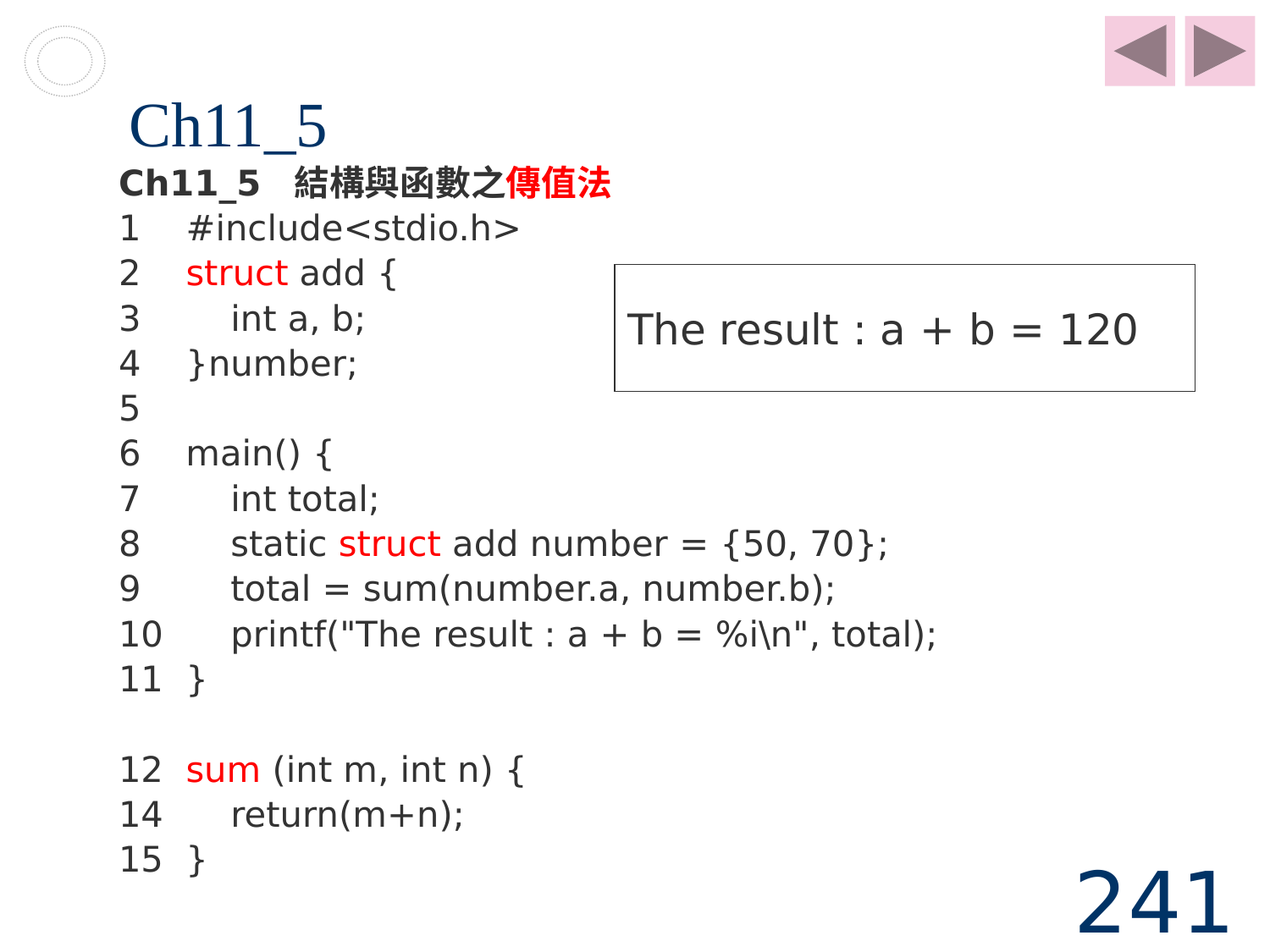

# Ch11_5
Ch11_5  結構與函數之傳值法
1    #include<stdio.h>
2    struct add {
3        int a, b;
4    }number;
5
6    main() {
7        int total;
8        static struct add number = {50, 70};
9        total = sum(number.a, number.b);
10      printf("The result : a + b = %i\n", total);
11  }

12  sum (int m, int n) {
14      return(m+n);
15  }
The result : a + b = 120
241